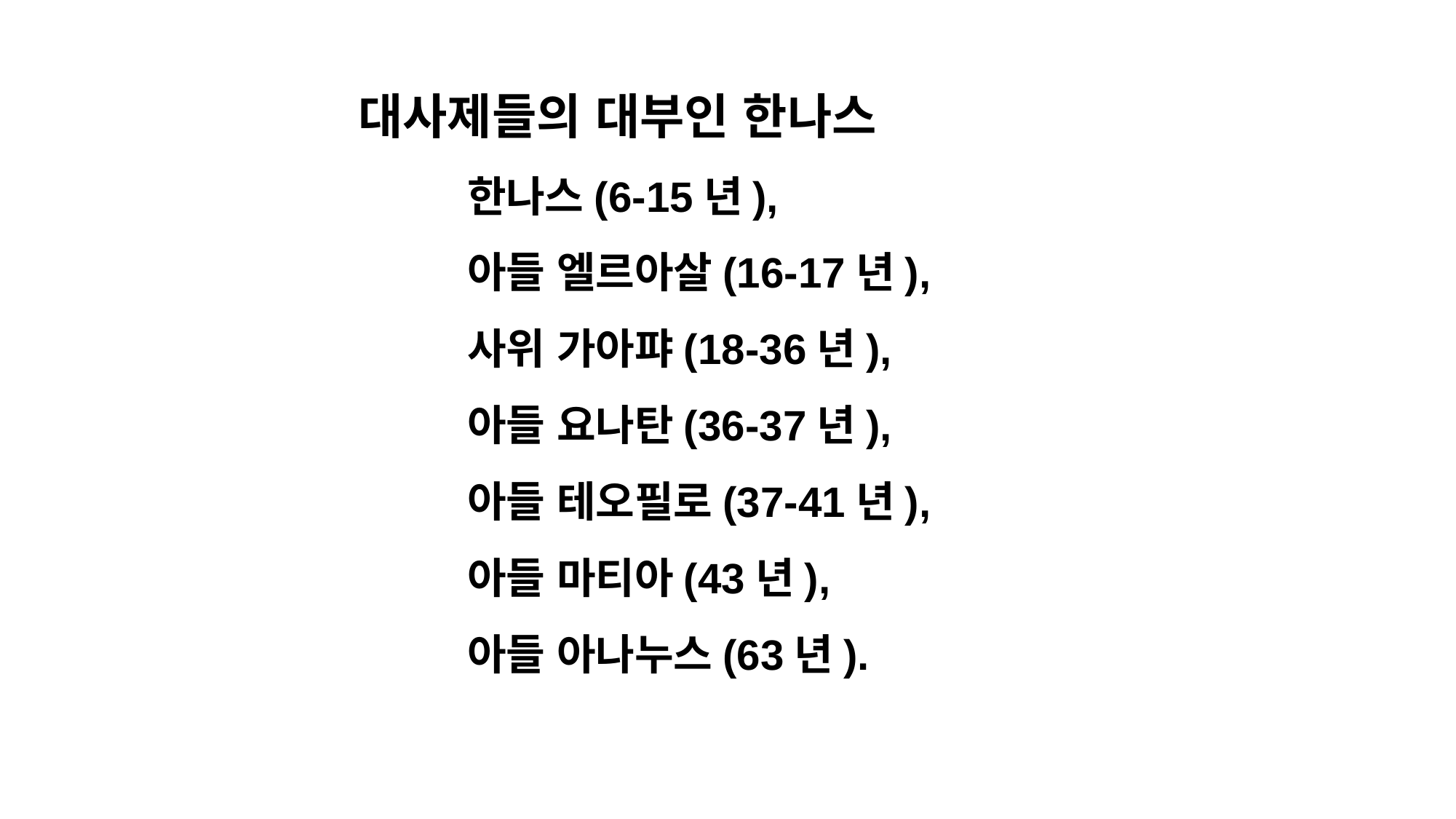

대사제들의 대부인 한나스
	한나스(6-15년),
	아들 엘르아살(16-17년),
	사위 가아퍄(18-36년),
	아들 요나탄(36-37년),
	아들 테오필로(37-41년),
	아들 마티아(43년),
	아들 아나누스(63년).